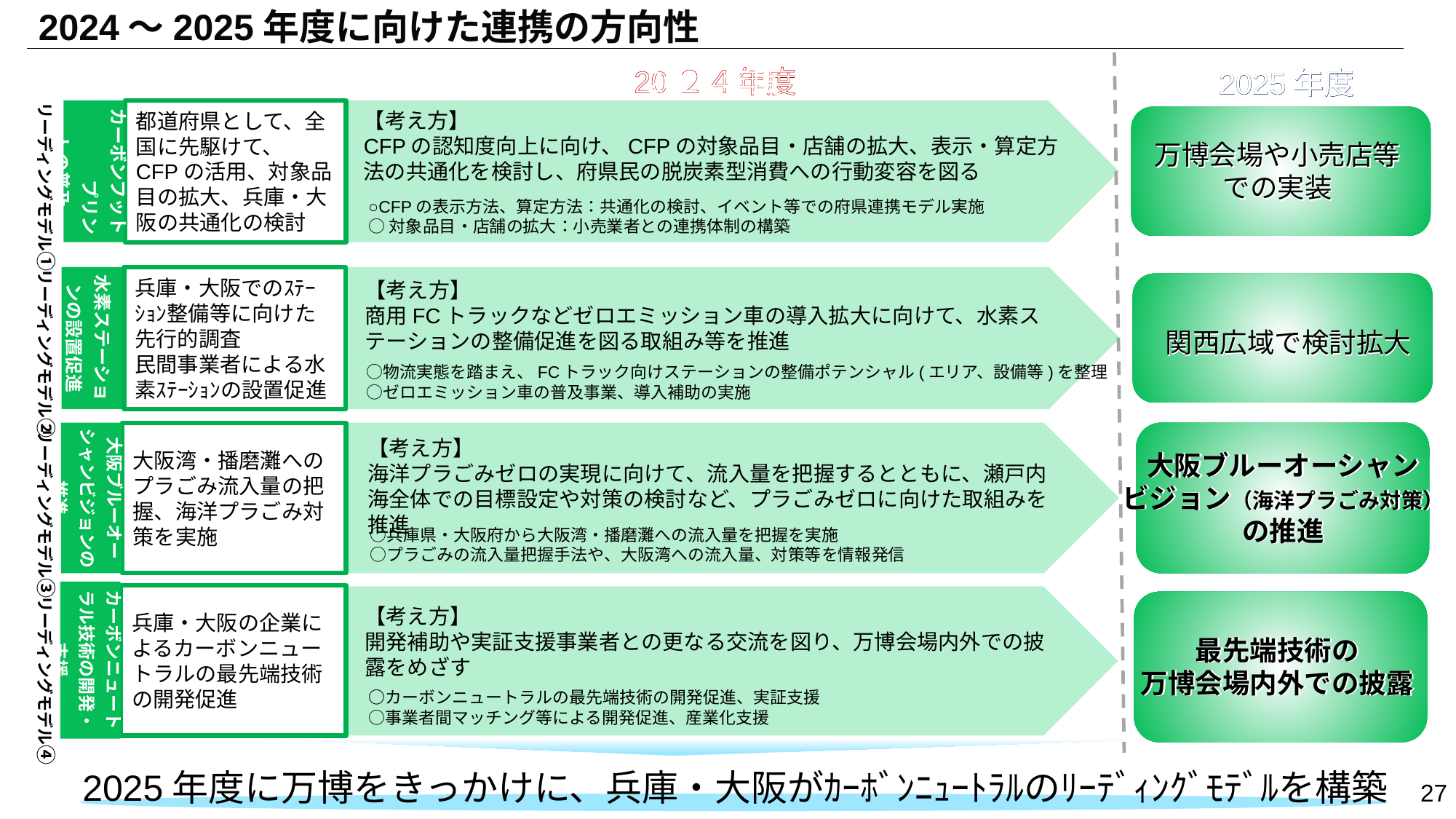

# 2024～2025年度に向けた連携の方向性
2024年度
20２４年度
2025年度
2025年度
リーディングモデル①
カーボンフット　　　　プリントの普及

都道府県として、全国に先駆けて、
CFPの活用、対象品目の拡大、兵庫・大阪の共通化の検討

【考え方】
CFPの認知度向上に向け、CFPの対象品目・店舗の拡大、表示・算定方法の共通化を検討し、府県民の脱炭素型消費への行動変容を図る

万博会場や小売店等
での実装
万博会場や小売店等
での実装
○CFPの表示方法、算定方法：共通化の検討、イベント等での府県連携モデル実施
○対象品目・店舗の拡大：小売業者との連携体制の構築
リーディングモデル②
水素ステーションの設置促進
兵庫・大阪でのｽﾃｰｼｮﾝ整備等に向けた先行的調査
民間事業者による水素ｽﾃｰｼｮﾝの設置促進

【考え方】
商用FCトラックなどゼロエミッション車の導入拡大に向けて、水素ステーションの整備促進を図る取組み等を推進

関西広域で検討拡大
関西広域で検討拡大

　○物流実態を踏まえ、FCトラック向けステーションの整備ポテンシャル(エリア、設備等)を整理
　○ゼロエミッション車の普及事業、導入補助の実施
リーディングモデル③
大阪ブルーオーシャンビジョンの推進
大阪湾・播磨灘へのプラごみ流入量の把握、海洋プラごみ対策を実施

【考え方】
海洋プラごみゼロの実現に向けて、流入量を把握するとともに、瀬戸内海全体での目標設定や対策の検討など、プラごみゼロに向けた取組みを推進
大阪ブルーオーシャン
ビジョン（海洋プラごみ対策）
の推進
大阪ブルーオーシャン
ビジョン（海洋プラごみ対策）
の推進
　 ○兵庫県・大阪府から大阪湾・播磨灘への流入量を把握を実施
　 ○プラごみの流入量把握手法や、大阪湾への流入量、対策等を情報発信

カーボンニュートラル技術の開発・支援
リーディングモデル④
兵庫・大阪の企業によるカーボンニュートラルの最先端技術の開発促進

【考え方】
開発補助や実証支援事業者との更なる交流を図り、万博会場内外での披露をめざす
最先端技術の
万博会場内外での披露
最先端技術の
万博会場内外での披露
　○カーボンニュートラルの最先端技術の開発促進、実証支援
　○事業者間マッチング等による開発促進、産業化支援

2025年度に万博をきっかけに、兵庫・大阪がｶｰﾎﾞﾝﾆｭｰﾄﾗﾙのﾘｰﾃﾞｨﾝｸﾞﾓﾃﾞﾙを構築
27